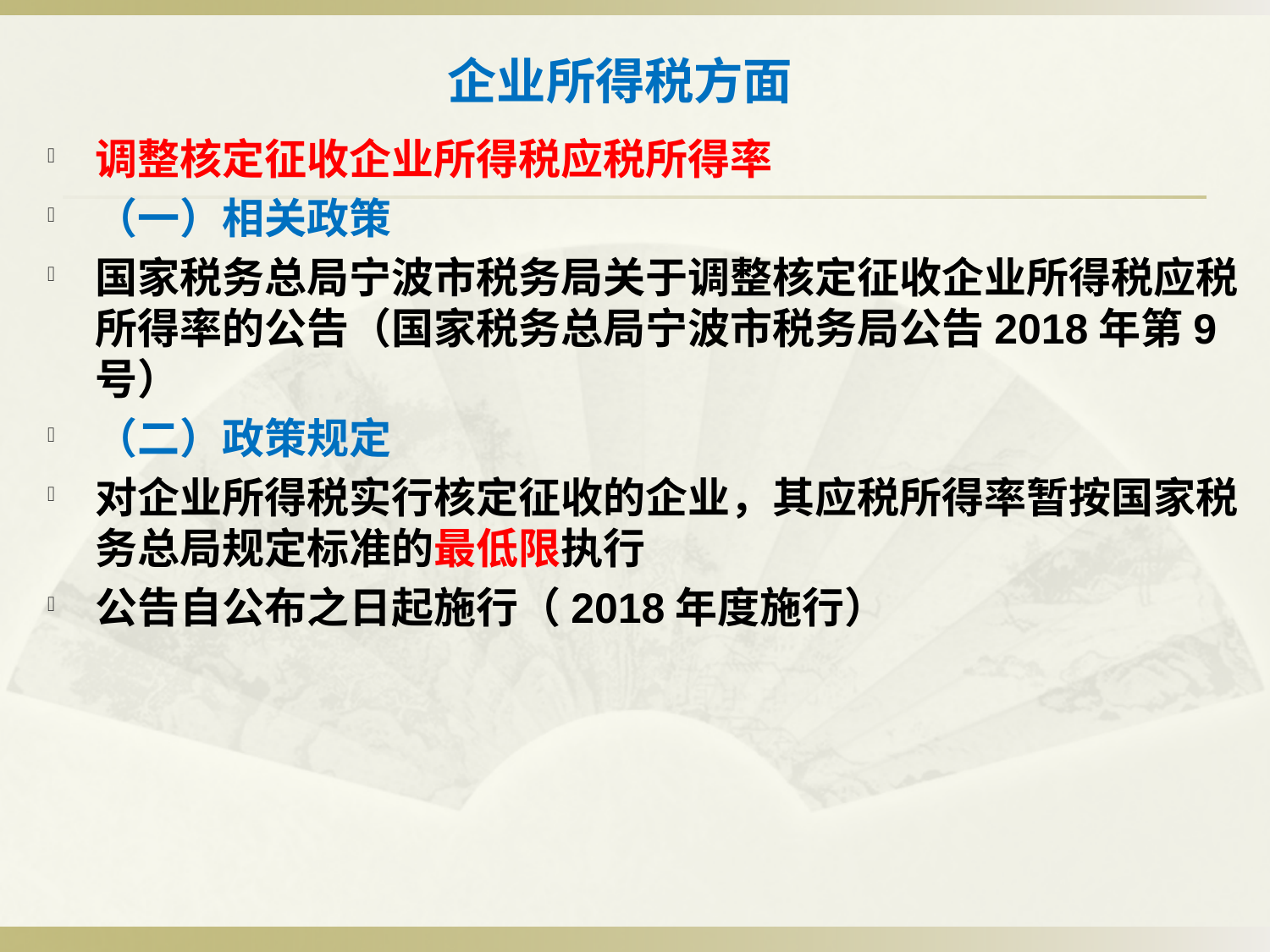

# 企业所得税方面
调整核定征收企业所得税应税所得率
（一）相关政策
国家税务总局宁波市税务局关于调整核定征收企业所得税应税所得率的公告（国家税务总局宁波市税务局公告2018年第9号）
（二）政策规定
对企业所得税实行核定征收的企业，其应税所得率暂按国家税务总局规定标准的最低限执行
公告自公布之日起施行（2018年度施行）